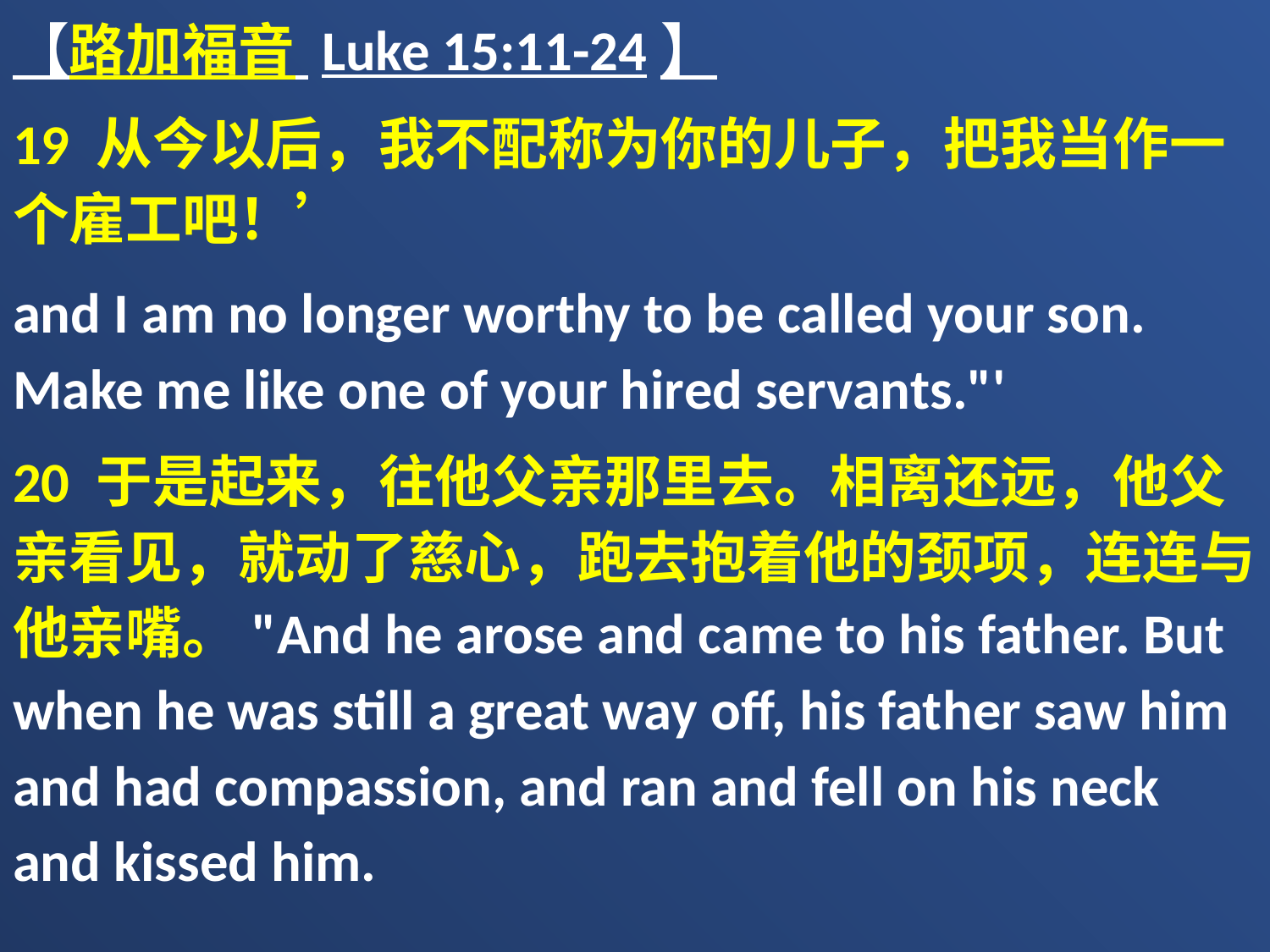

【路加福音 Luke 15:11-24】
19 从今以后，我不配称为你的儿子，把我当作一个雇工吧！’
and I am no longer worthy to be called your son. Make me like one of your hired servants."'
20 于是起来，往他父亲那里去。相离还远，他父亲看见，就动了慈心，跑去抱着他的颈项，连连与他亲嘴。"And he arose and came to his father. But when he was still a great way off, his father saw him and had compassion, and ran and fell on his neck and kissed him.